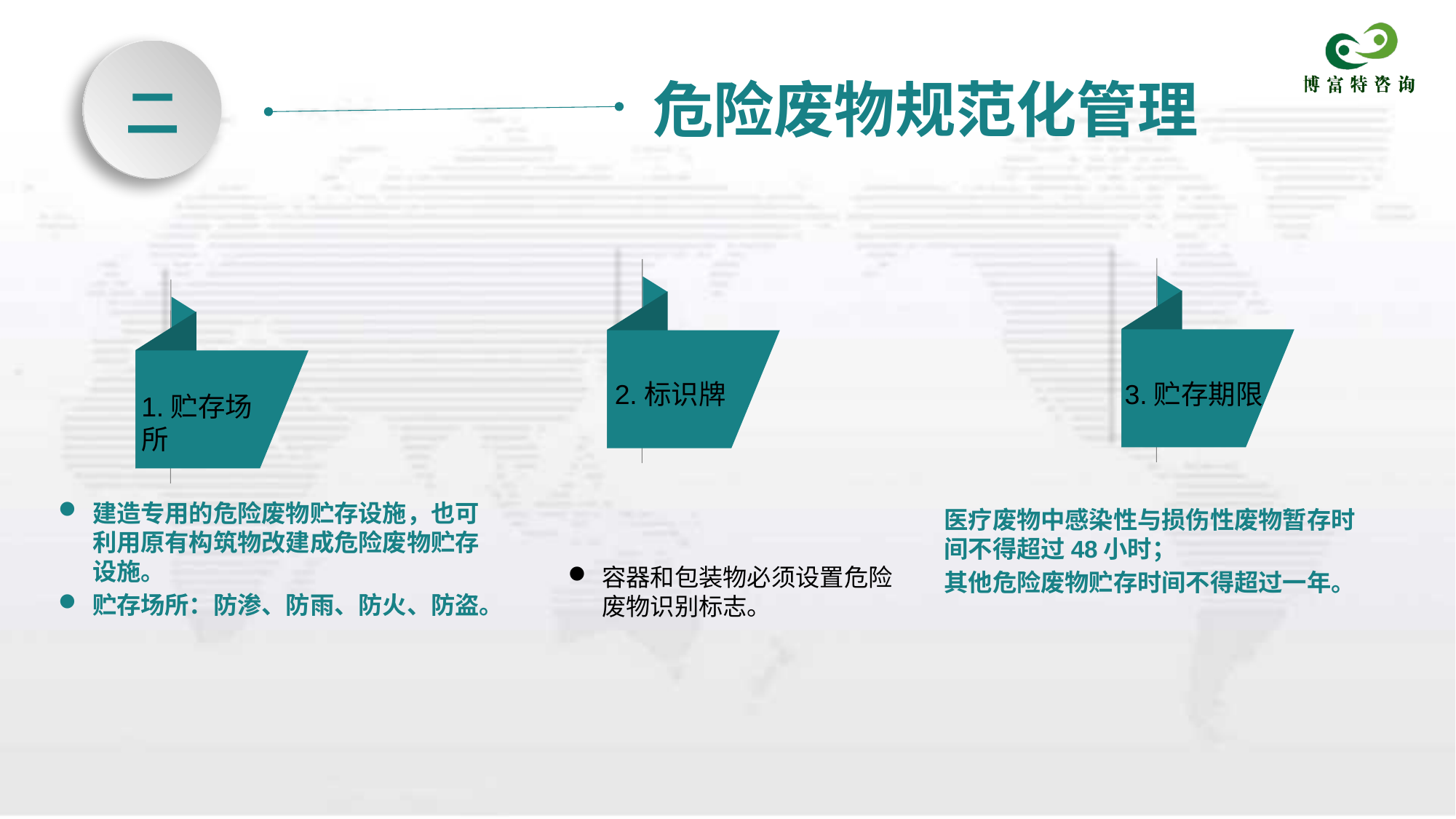

危险废物规范化管理
二

2.标识牌
3.贮存期限
1.贮存场所
建造专用的危险废物贮存设施，也可利用原有构筑物改建成危险废物贮存设施。
贮存场所：防渗、防雨、防火、防盗。
医疗废物中感染性与损伤性废物暂存时间不得超过48小时；
其他危险废物贮存时间不得超过一年。
容器和包装物必须设置危险废物识别标志。